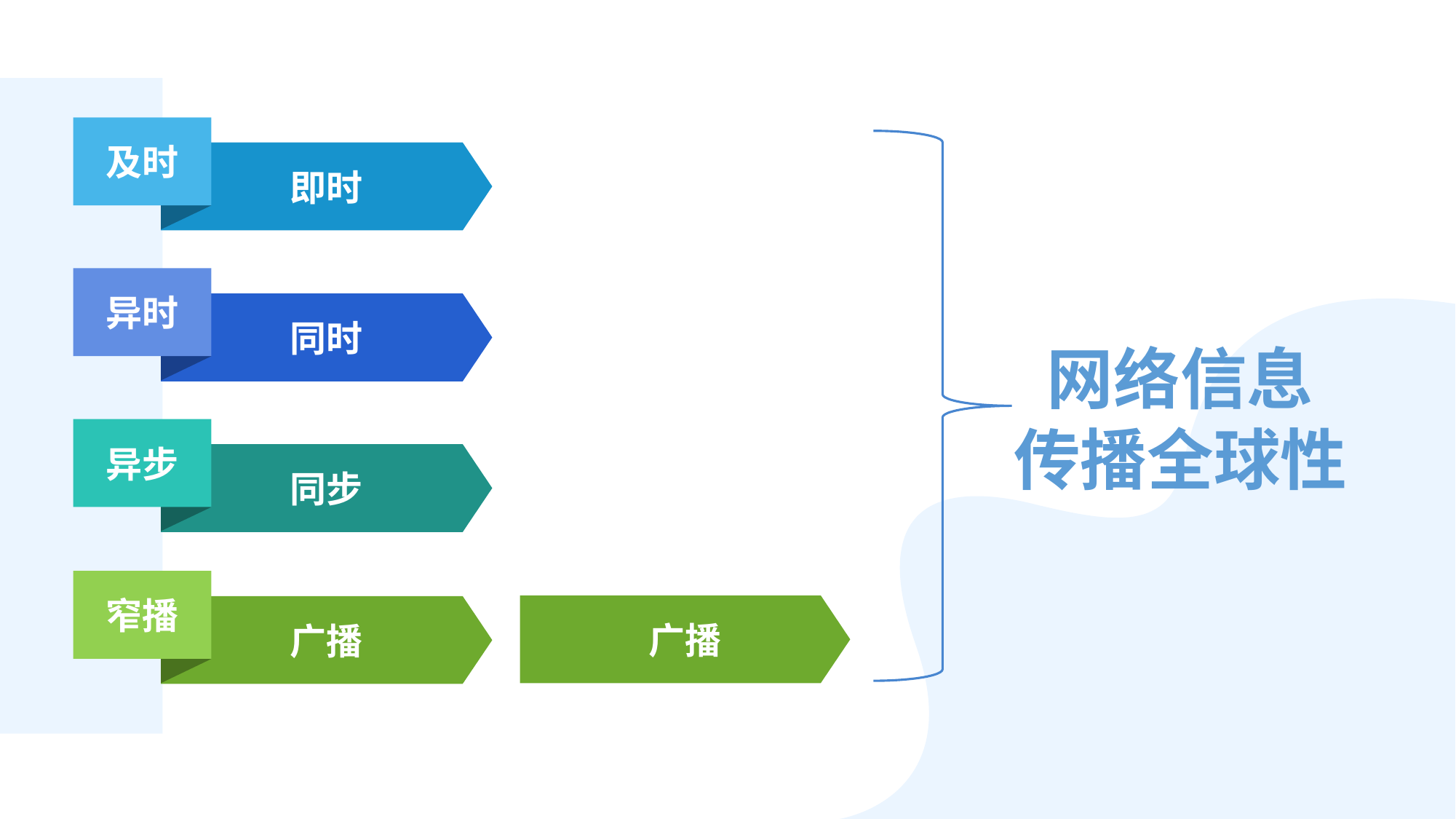

及时
即时

异时
同时

异步
同步

窄播
广播

网络信息
传播全球性
广播